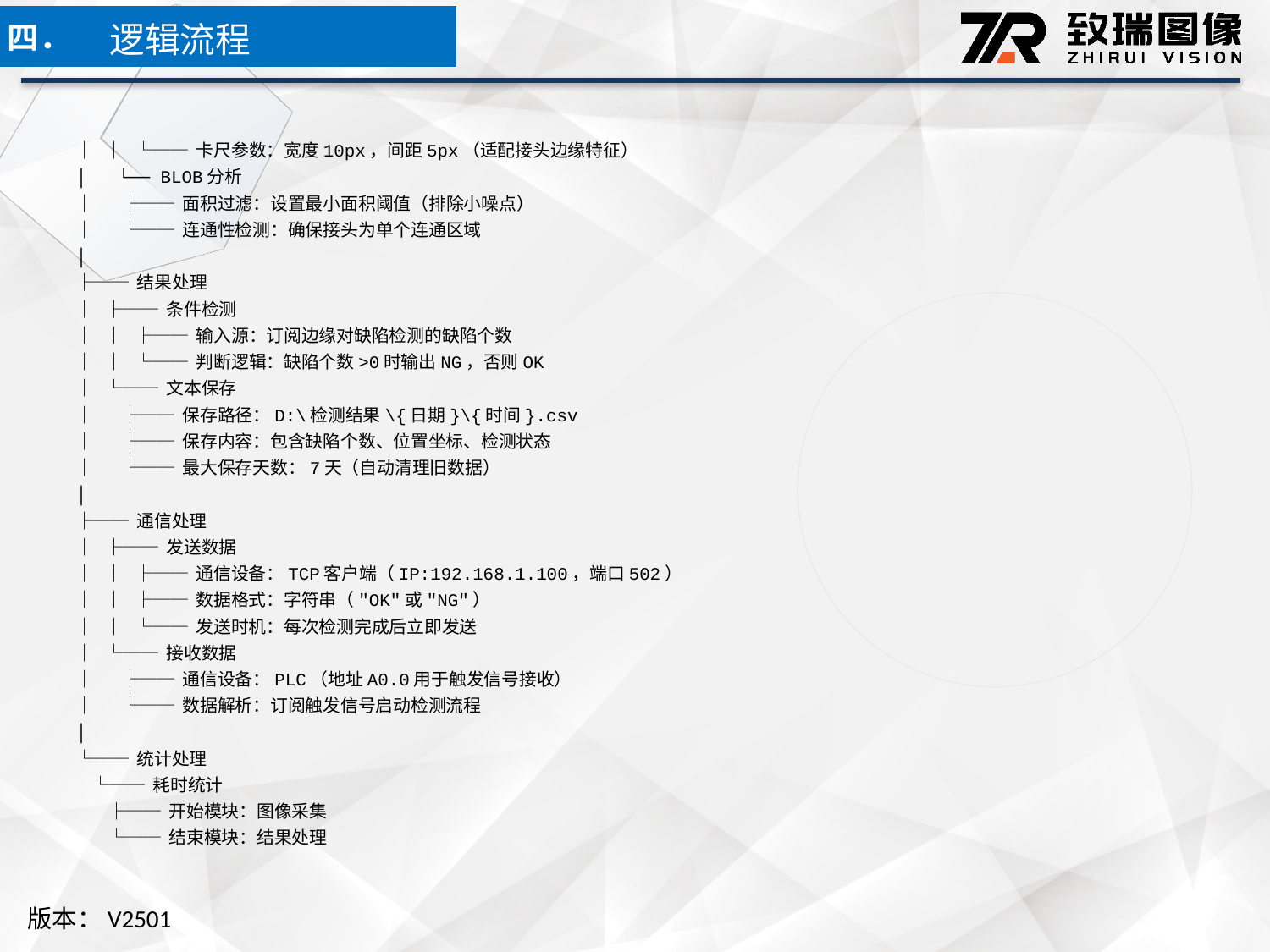

逻辑流程
四．

│   │   └── 卡尺参数：宽度10px，间距5px（适配接头边缘特征）
│   └── BLOB分析
│       ├── 面积过滤：设置最小面积阈值（排除小噪点）
│       └── 连通性检测：确保接头为单个连通区域
│
├── 结果处理
│   ├── 条件检测
│   │   ├── 输入源：订阅边缘对缺陷检测的缺陷个数
│   │   └── 判断逻辑：缺陷个数>0时输出NG，否则OK
│   └── 文本保存
│       ├── 保存路径：D:\检测结果\{日期}\{时间}.csv
│       ├── 保存内容：包含缺陷个数、位置坐标、检测状态
│       └── 最大保存天数：7天（自动清理旧数据）
│
├── 通信处理
│   ├── 发送数据
│   │   ├── 通信设备：TCP客户端（IP:192.168.1.100，端口502）
│   │   ├── 数据格式：字符串（"OK"或"NG"）
│   │   └── 发送时机：每次检测完成后立即发送
│   └── 接收数据
│       ├── 通信设备：PLC（地址A0.0用于触发信号接收）
│       └── 数据解析：订阅触发信号启动检测流程
│
└── 统计处理
    └── 耗时统计
        ├── 开始模块：图像采集
        └── 结束模块：结果处理